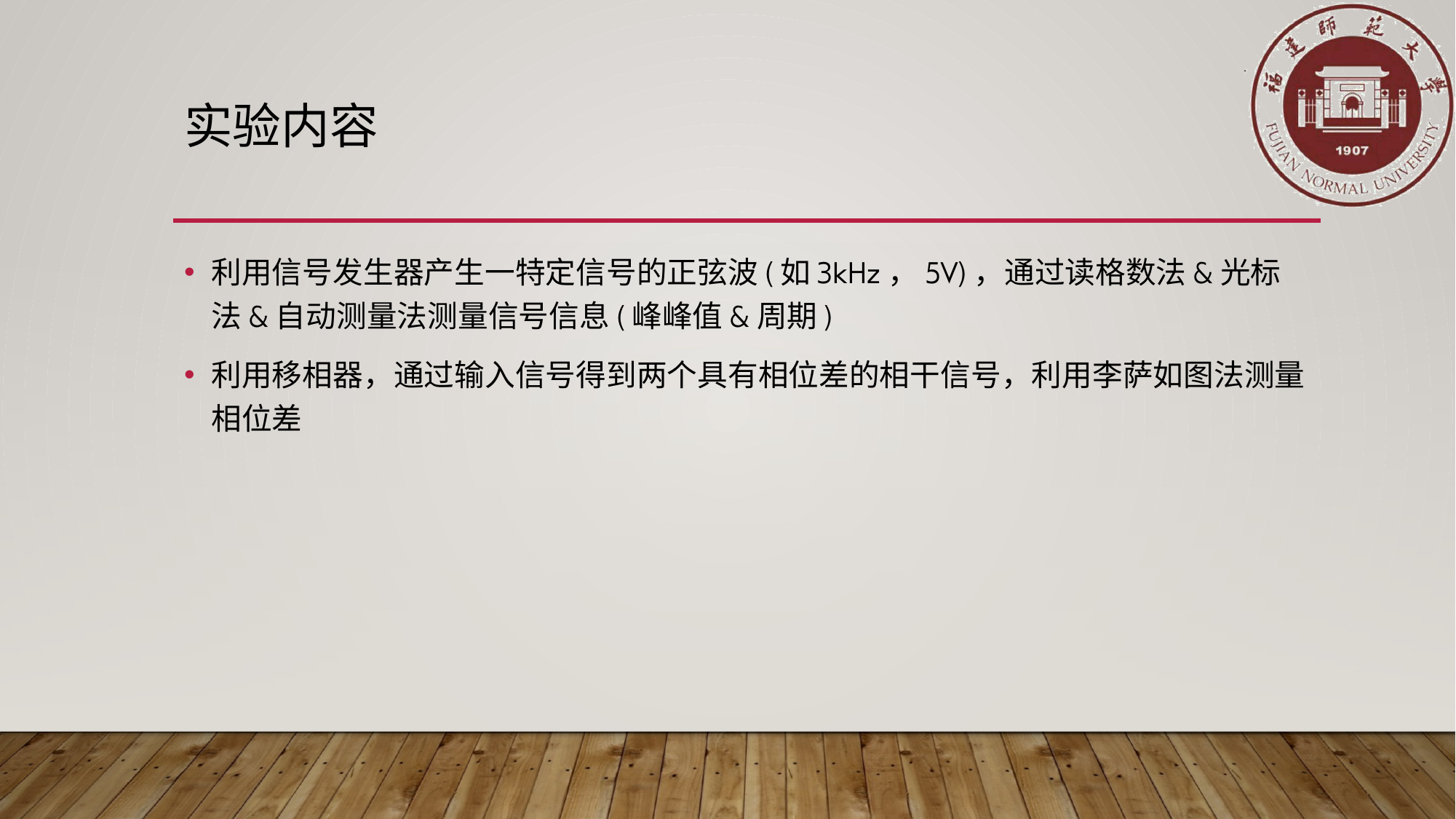

# 实验内容
利用信号发生器产生一特定信号的正弦波(如3kHz，5V)，通过读格数法&光标法&自动测量法测量信号信息(峰峰值&周期)
利用移相器，通过输入信号得到两个具有相位差的相干信号，利用李萨如图法测量相位差